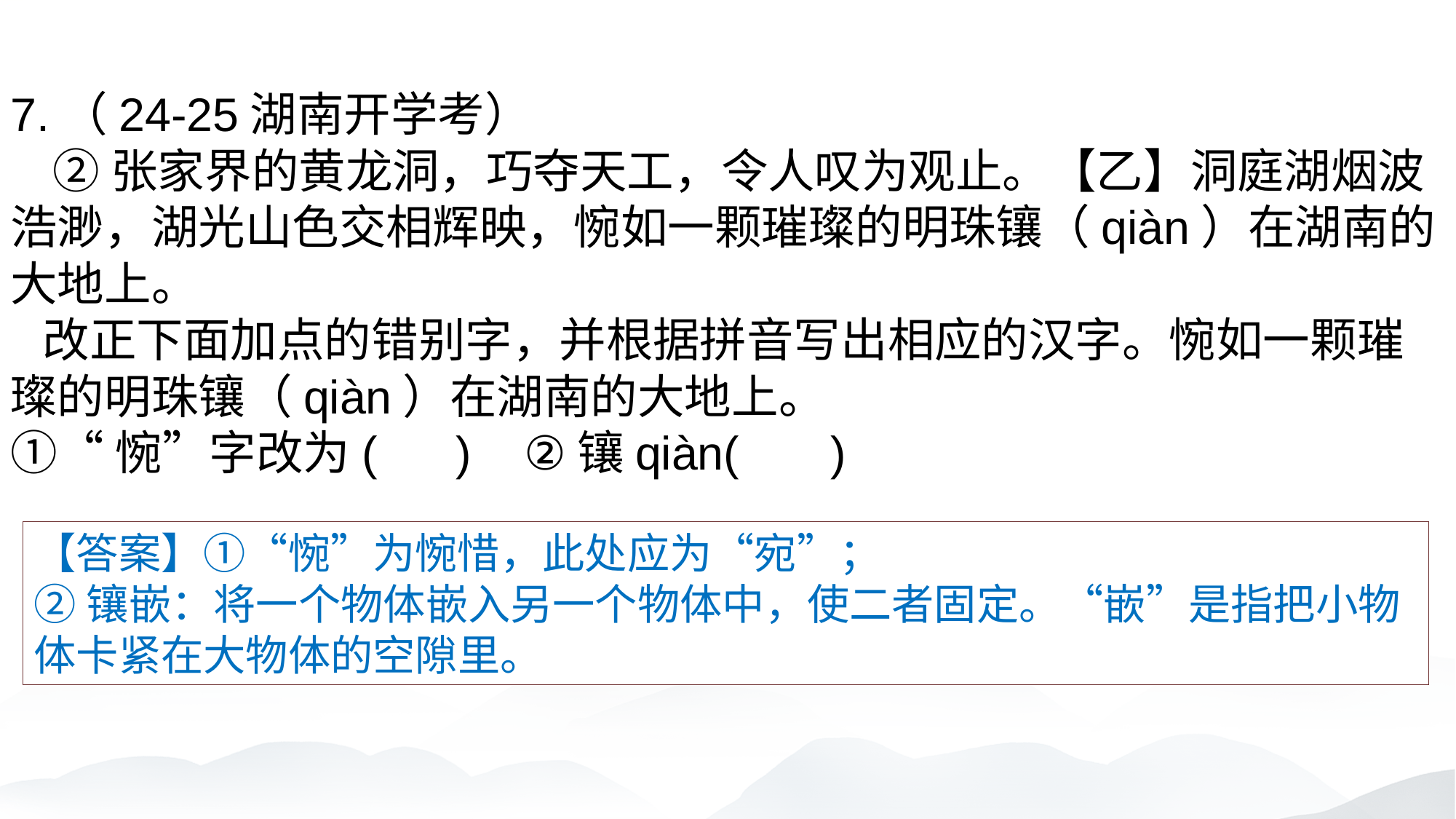

7.（24-25湖南开学考）
    ②张家界的黄龙洞，巧夺天工，令人叹为观止。【乙】洞庭湖烟波浩渺，湖光山色交相辉映，惋如一颗璀璨的明珠镶（qiàn）在湖南的大地上。
  改正下面加点的错别字，并根据拼音写出相应的汉字。惋如一颗璀璨的明珠镶（qiàn）在湖南的大地上。
①“惋”字改为(      )    ②镶qiàn(       )
【答案】①“惋”为惋惜，此处应为“宛”；
②镶嵌：将一个物体嵌入另一个物体中，使二者固定。“嵌”是指把小物体卡紧在大物体的空隙里。